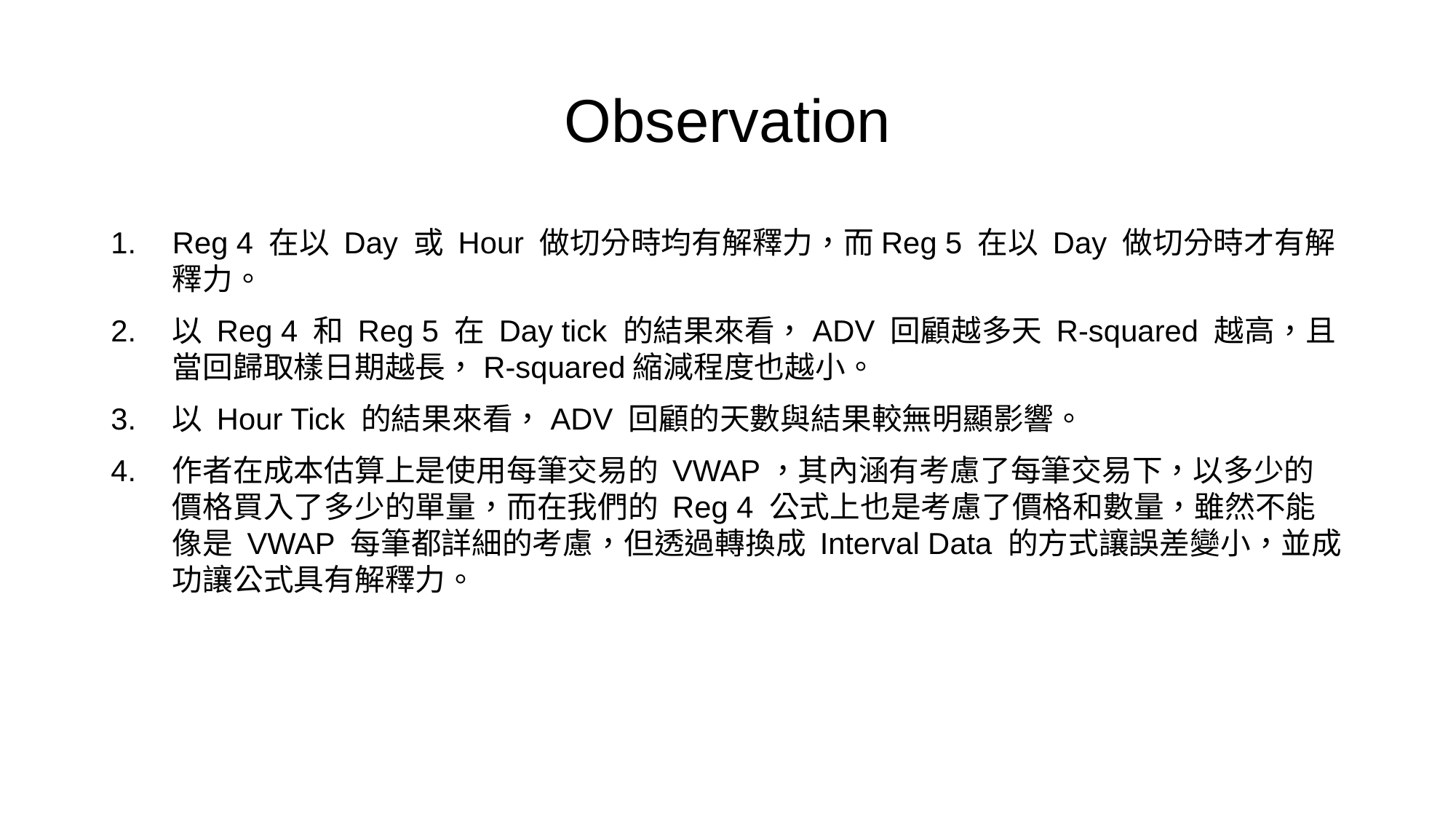

# Observation
Reg 4 在以 Day 或 Hour 做切分時均有解釋力，而Reg 5 在以 Day 做切分時才有解釋力。
以 Reg 4 和 Reg 5 在 Day tick 的結果來看，ADV 回顧越多天 R-squared 越高，且當回歸取樣日期越長，R-squared縮減程度也越小。
以 Hour Tick 的結果來看，ADV 回顧的天數與結果較無明顯影響。
作者在成本估算上是使用每筆交易的 VWAP，其內涵有考慮了每筆交易下，以多少的價格買入了多少的單量，而在我們的 Reg 4 公式上也是考慮了價格和數量，雖然不能像是 VWAP 每筆都詳細的考慮，但透過轉換成 Interval Data 的方式讓誤差變小，並成功讓公式具有解釋力。